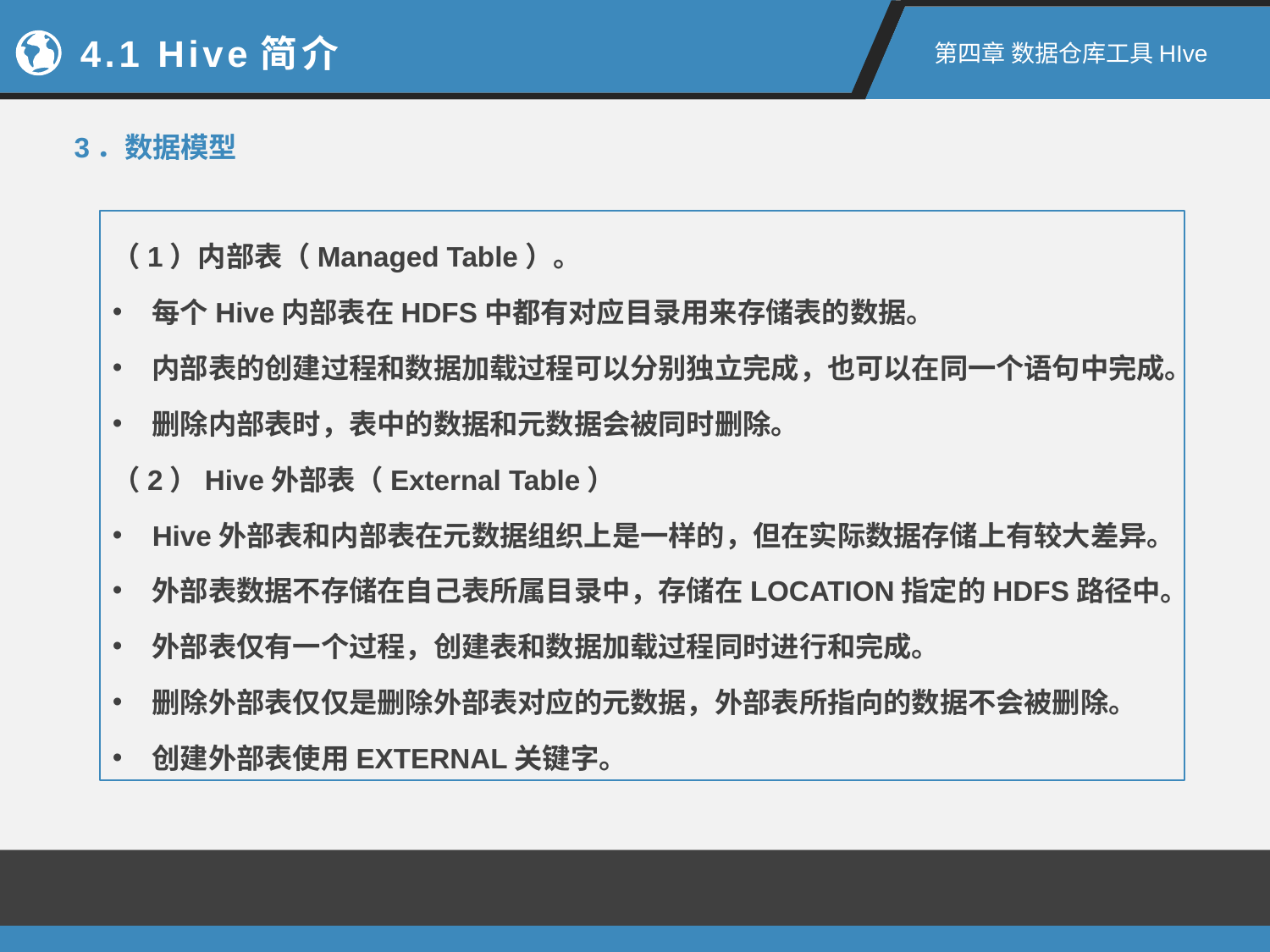

4.1 Hive简介

第四章 数据仓库工具HIve
3．数据模型
（1）内部表（Managed Table）。
每个Hive内部表在HDFS中都有对应目录用来存储表的数据。
内部表的创建过程和数据加载过程可以分别独立完成，也可以在同一个语句中完成。
删除内部表时，表中的数据和元数据会被同时删除。
（2）Hive外部表（External Table）
Hive外部表和内部表在元数据组织上是一样的，但在实际数据存储上有较大差异。
外部表数据不存储在自己表所属目录中，存储在LOCATION指定的HDFS路径中。
外部表仅有一个过程，创建表和数据加载过程同时进行和完成。
删除外部表仅仅是删除外部表对应的元数据，外部表所指向的数据不会被删除。
创建外部表使用EXTERNAL关键字。